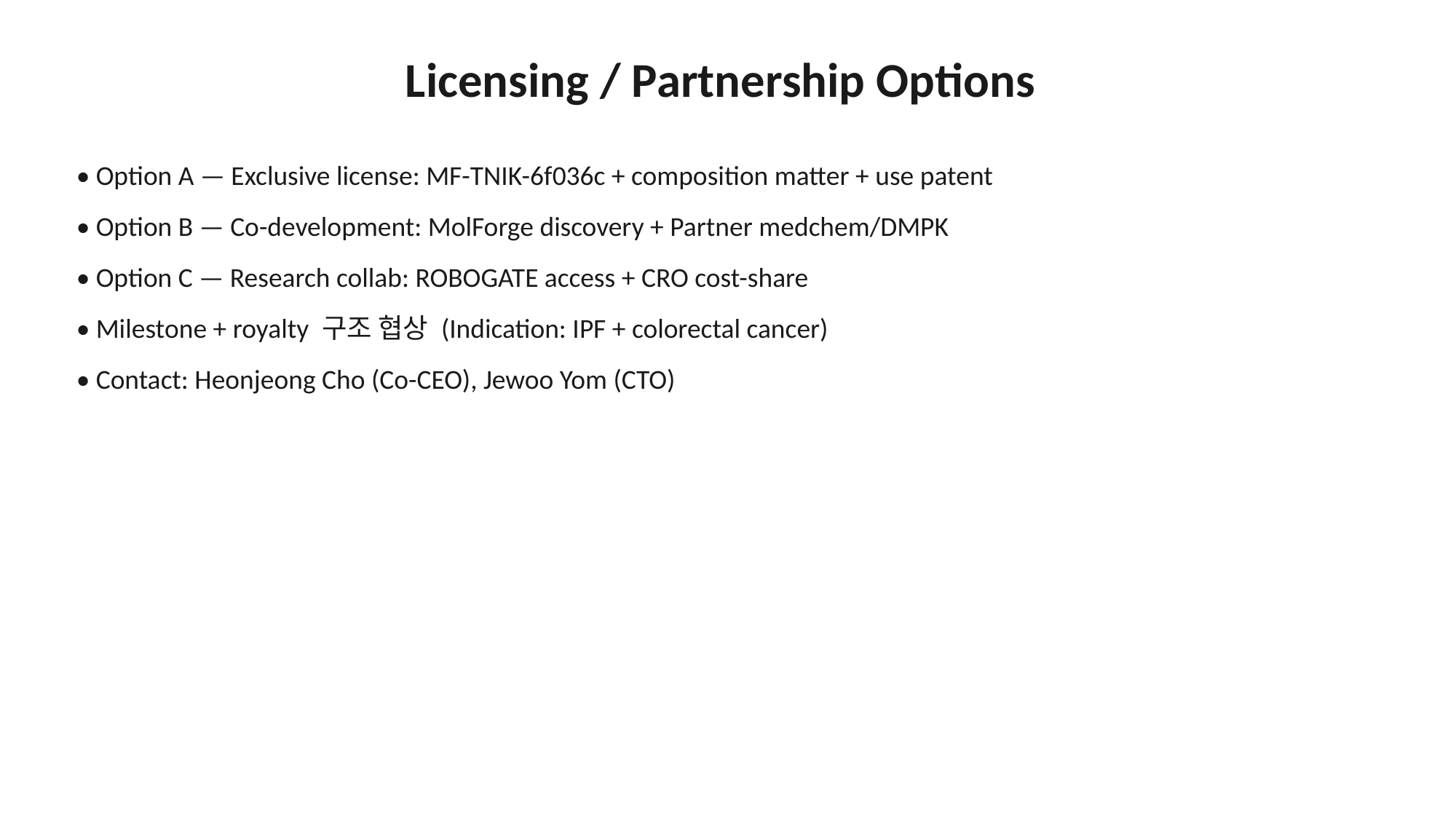

Licensing / Partnership Options
• Option A — Exclusive license: MF-TNIK-6f036c + composition matter + use patent
• Option B — Co-development: MolForge discovery + Partner medchem/DMPK
• Option C — Research collab: ROBOGATE access + CRO cost-share
• Milestone + royalty 구조 협상 (Indication: IPF + colorectal cancer)
• Contact: Heonjeong Cho (Co-CEO), Jewoo Yom (CTO)